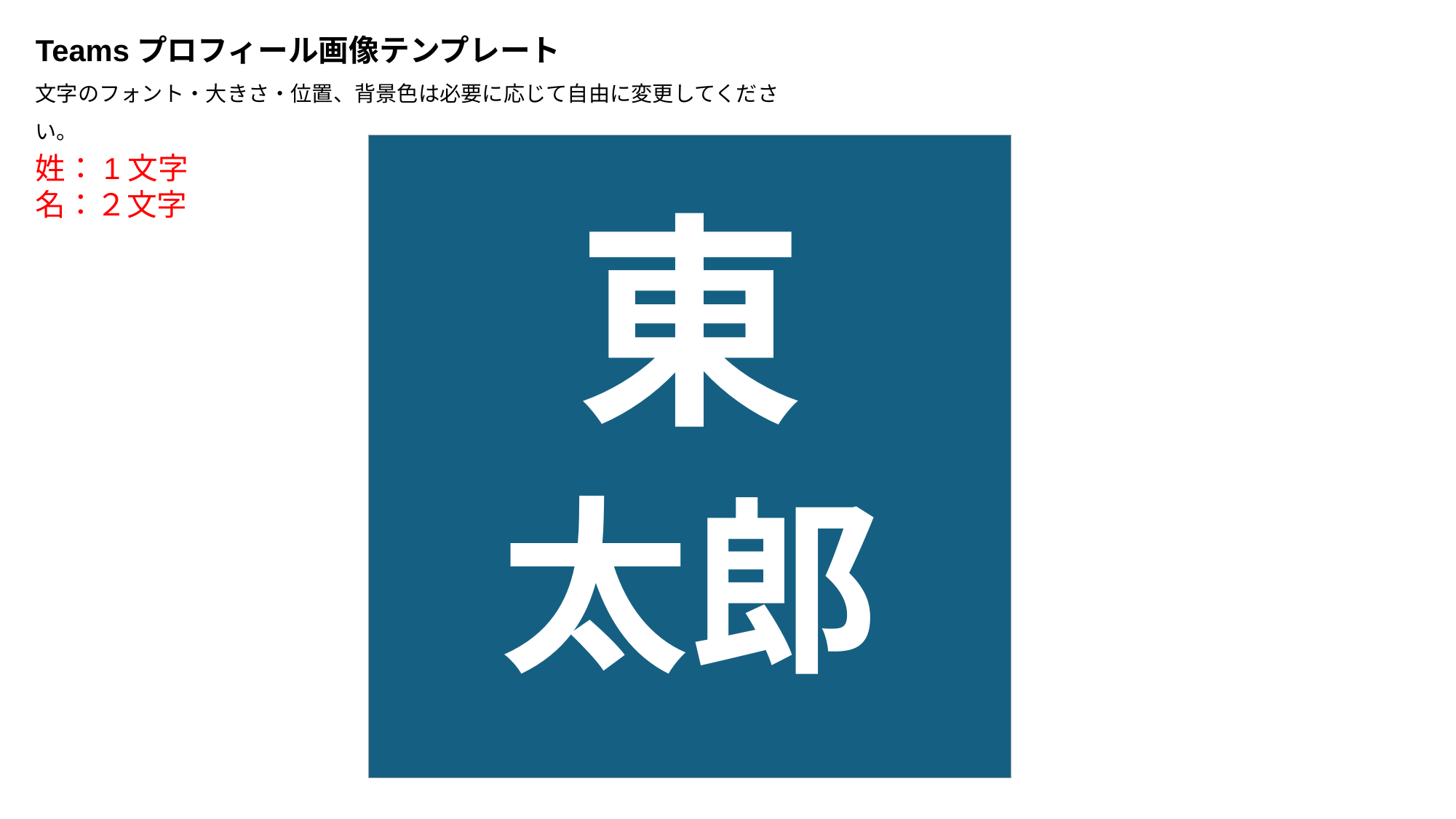

Teamsプロフィール画像テンプレート
文字のフォント・大きさ・位置、背景色は必要に応じて自由に変更してください。

姓：1文字
名：２文字
東
太郎